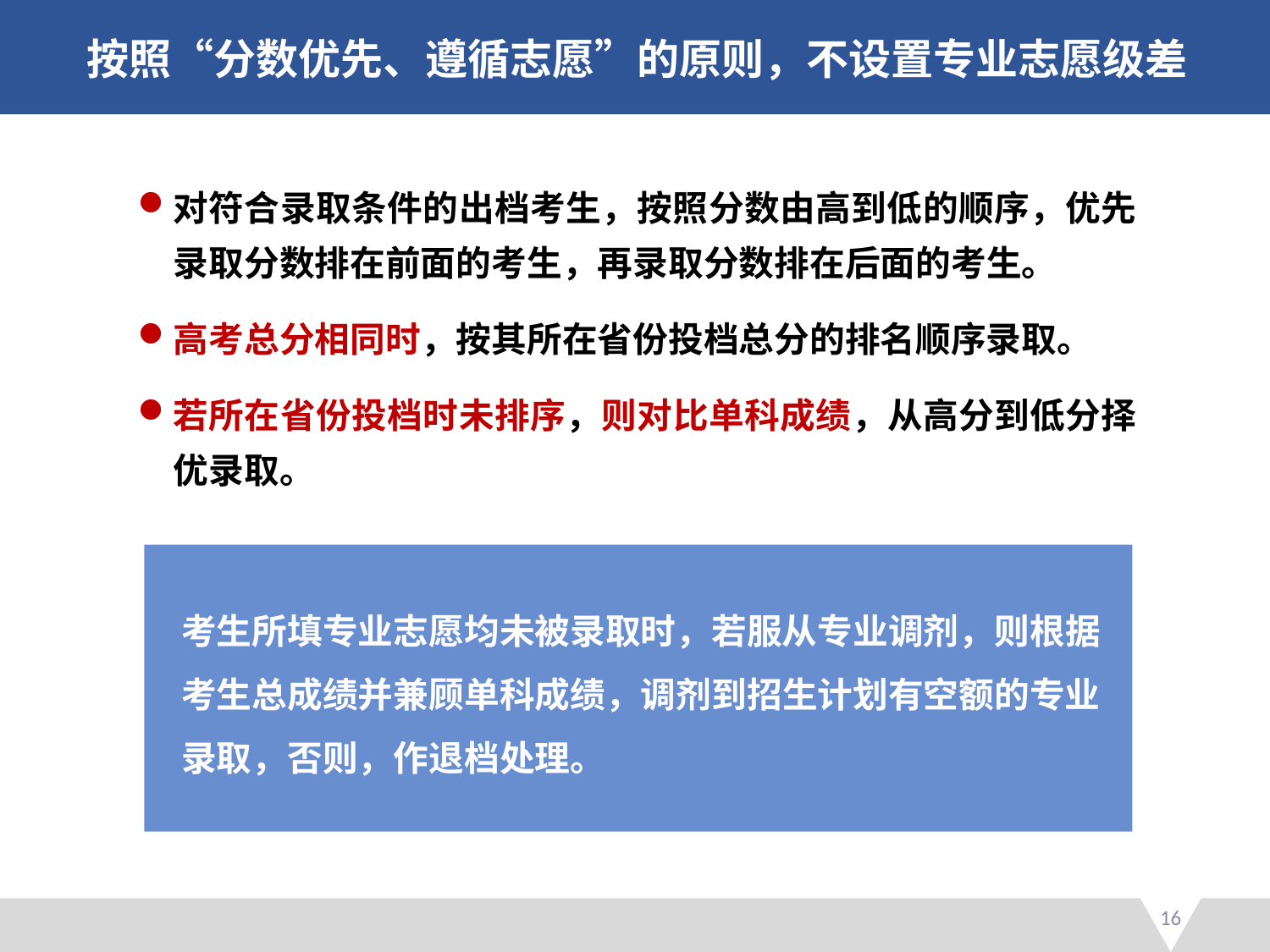

按照“分数优先、遵循志愿”的原则，不设置专业志愿级差
对符合录取条件的出档考生，按照分数由高到低的顺序，优先录取分数排在前面的考生，再录取分数排在后面的考生。
高考总分相同时，按其所在省份投档总分的排名顺序录取。
若所在省份投档时未排序，则对比单科成绩，从高分到低分择优录取。

考生所填专业志愿均未被录取时，若服从专业调剂，则根据考生总成绩并兼顾单科成绩，调剂到招生计划有空额的专业录取，否则，作退档处理。
16